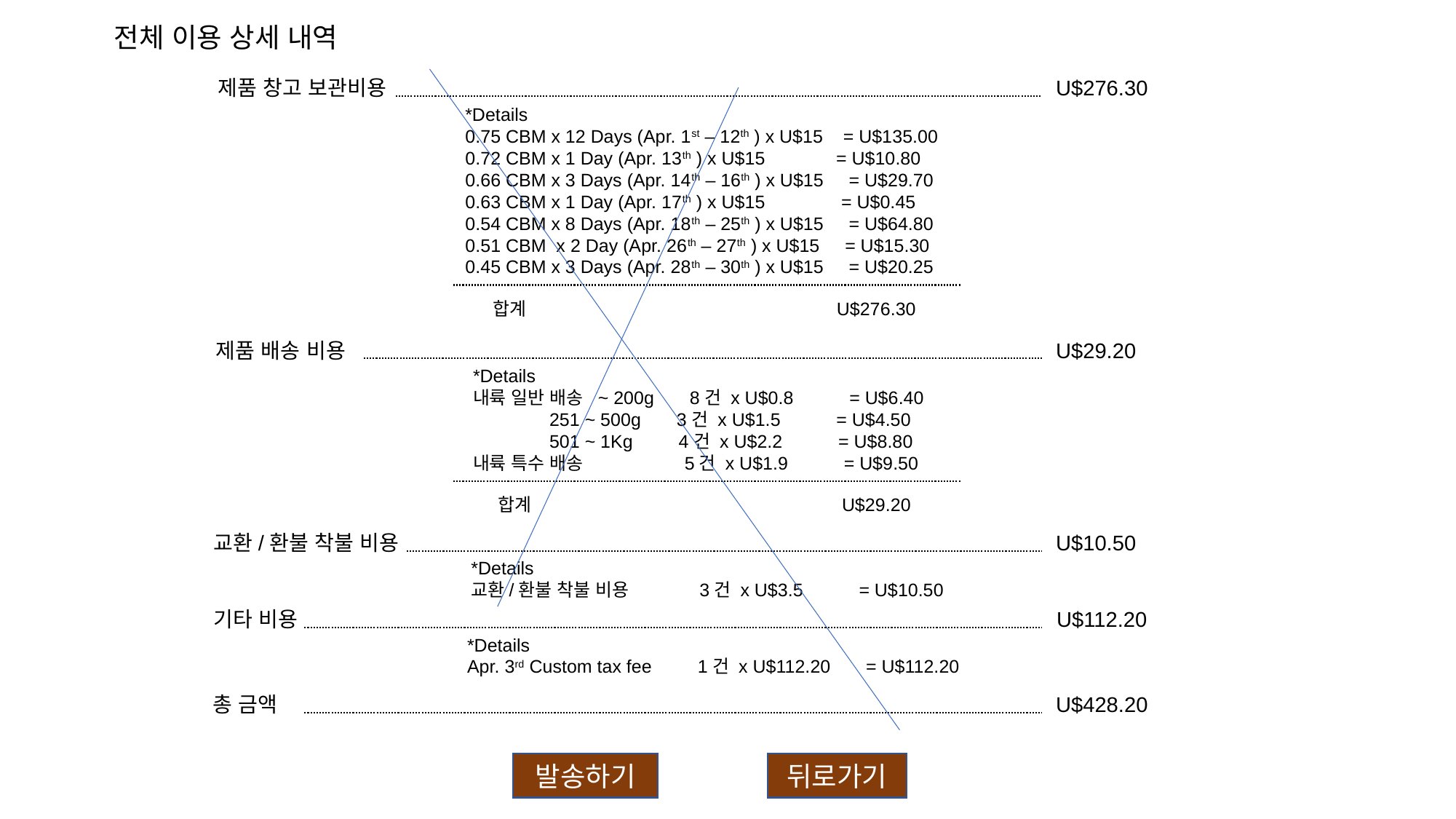

전체 이용 상세 내역
제품 창고 보관비용
U$276.30
*Details
0.75 CBM x 12 Days (Apr. 1st – 12th ) x U$15    = U$135.00
0.72 CBM x 1 Day (Apr. 13th ) x U$15              = U$10.80
0.66 CBM x 3 Days (Apr. 14th – 16th ) x U$15     = U$29.70
0.63 CBM x 1 Day (Apr. 17th ) x U$15               = U$0.45
0.54 CBM x 8 Days (Apr. 18th – 25th ) x U$15     = U$64.80
0.51 CBM  x 2 Day (Apr. 26th – 27th ) x U$15     = U$15.30
0.45 CBM x 3 Days (Apr. 28th – 30th ) x U$15     = U$20.25
합계                                                            U$276.30
제품 배송 비용
U$29.20
*Details
내륙 일반 배송  ~ 200g       8건 x U$0.8           = U$6.40
               251 ~ 500g       3건 x U$1.5           = U$4.50
               501 ~ 1Kg         4건 x U$2.2           = U$8.80
내륙 특수 배송                   5건 x U$1.9           = U$9.50
합계                                                            U$29.20
교환/환불 착불 비용
U$10.50
*Details
교환/환불 착불 비용             3건 x U$3.5           = U$10.50
기타 비용
U$112.20
*Details
Apr. 3rd Custom tax fee         1건 x U$112.20       = U$112.20
총 금액
U$428.20
발송하기
뒤로가기